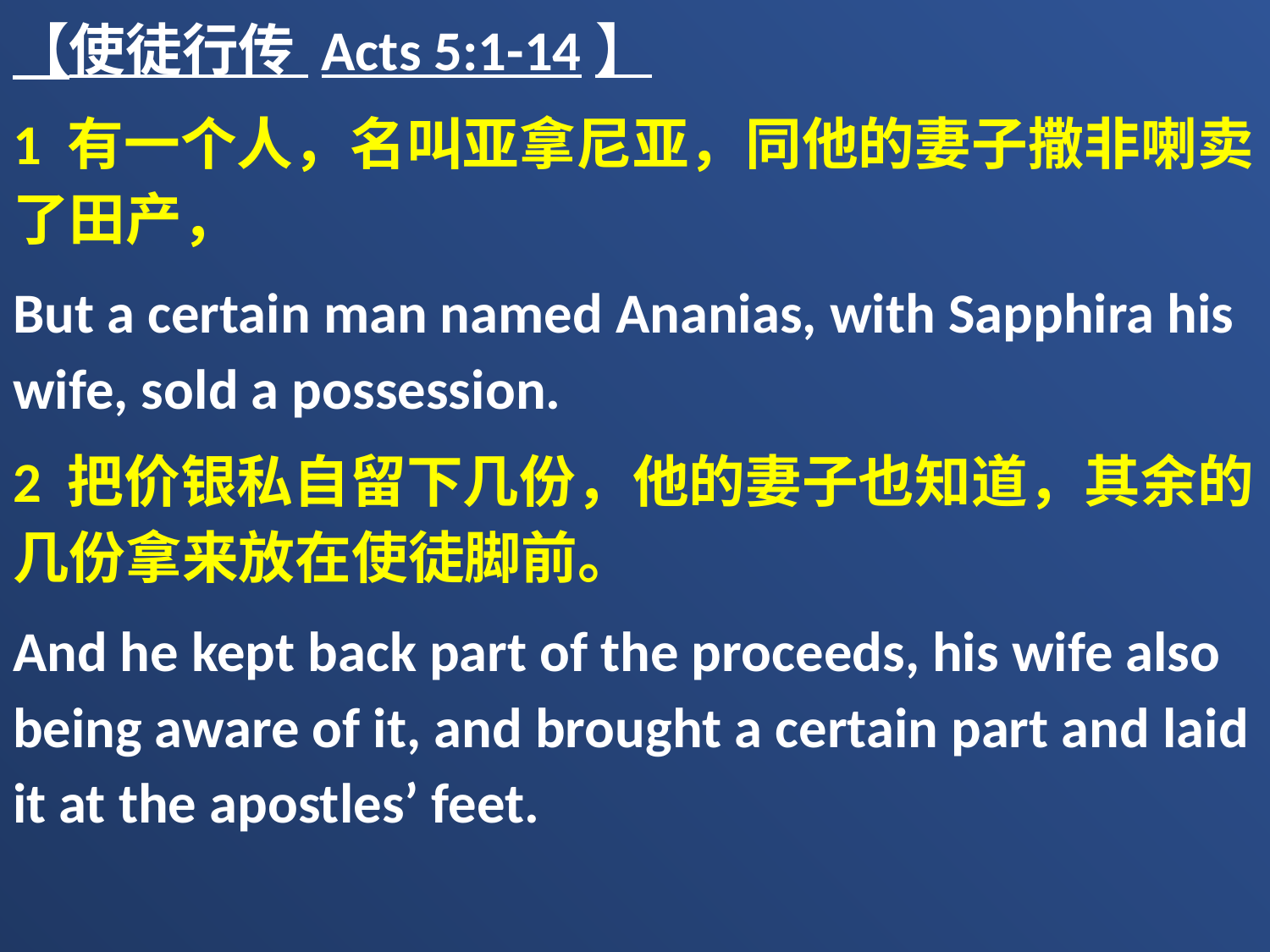

【使徒行传 Acts 5:1-14】
1 有一个人，名叫亚拿尼亚，同他的妻子撒非喇卖了田产，
But a certain man named Ananias, with Sapphira his wife, sold a possession.
2 把价银私自留下几份，他的妻子也知道，其余的几份拿来放在使徒脚前。
And he kept back part of the proceeds, his wife also being aware of it, and brought a certain part and laid it at the apostles’ feet.